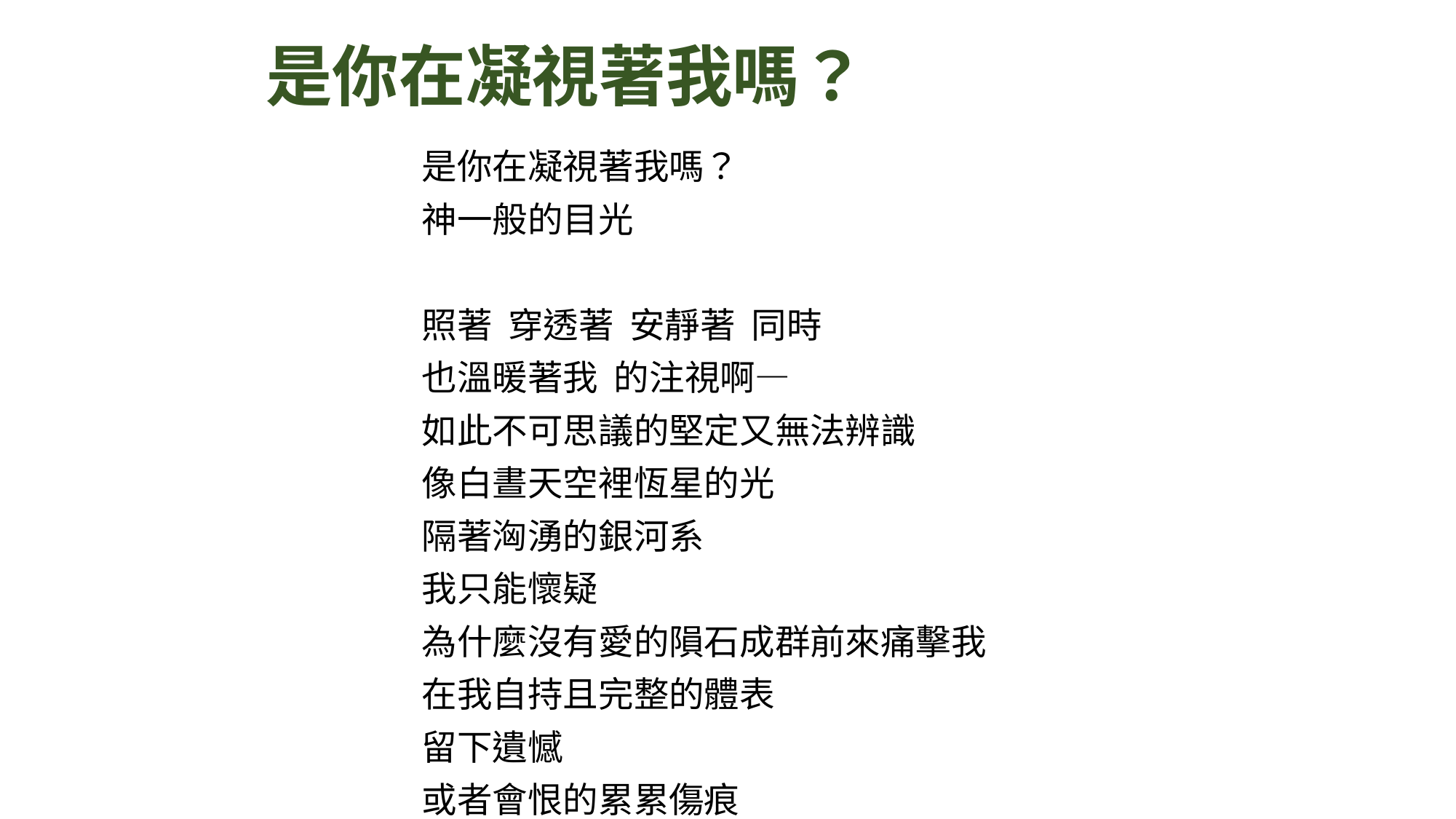

# 是你在凝視著我嗎？
是你在凝視著我嗎？
神一般的目光

照著  穿透著  安靜著  同時
也溫暖著我  的注視啊—
如此不可思議的堅定又無法辨識
像白晝天空裡恆星的光
隔著洶湧的銀河系
我只能懷疑
為什麼沒有愛的隕石成群前來痛擊我
在我自持且完整的體表
留下遺憾
或者會恨的累累傷痕